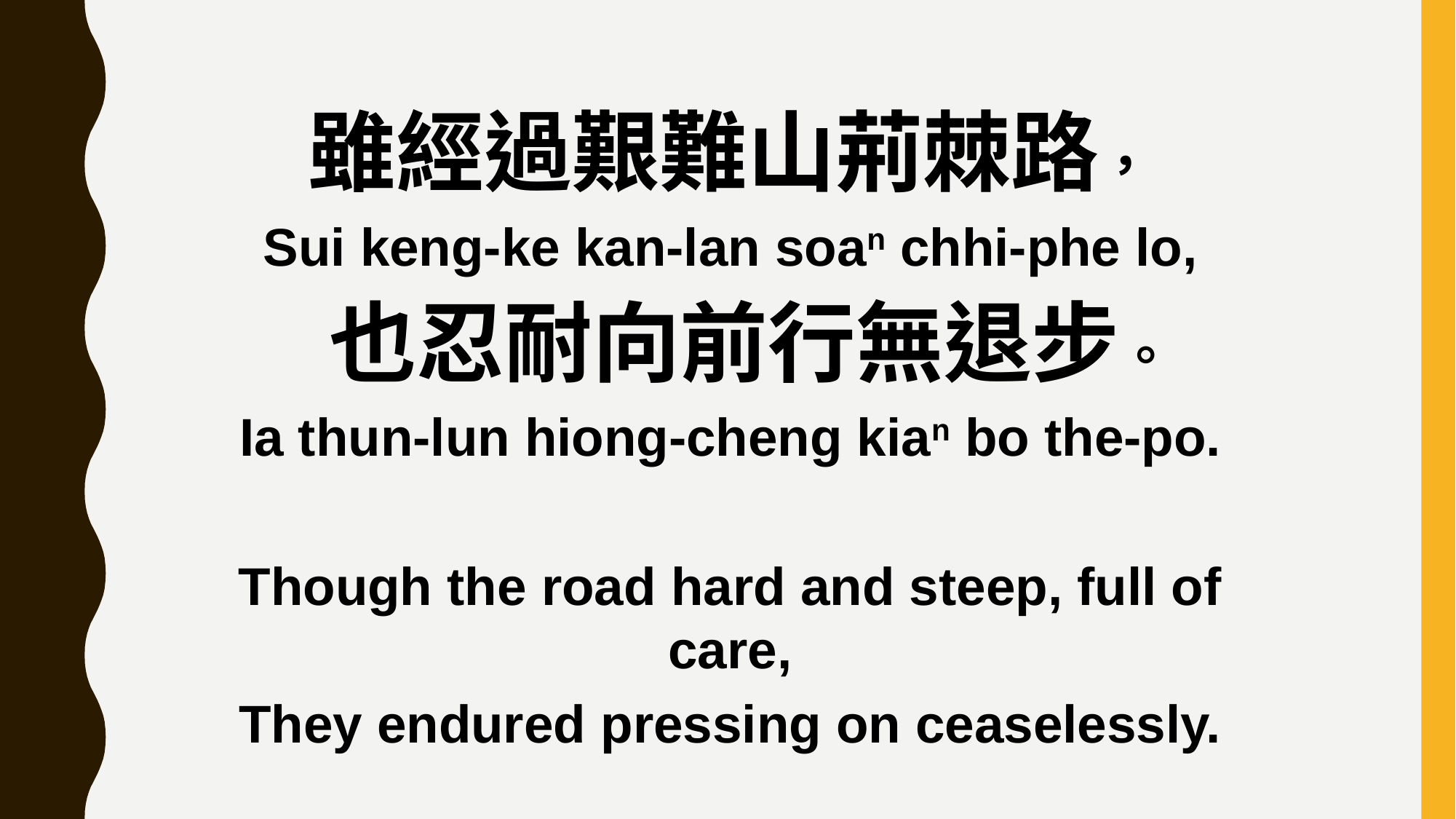

雖經過艱難山荊棘路，
Sui keng-ke kan-lan soan chhi-phe lo,
 也忍耐向前行無退步。
Ia thun-lun hiong-cheng kian bo the-po.

Though the road hard and steep, full of care,
They endured pressing on ceaselessly.